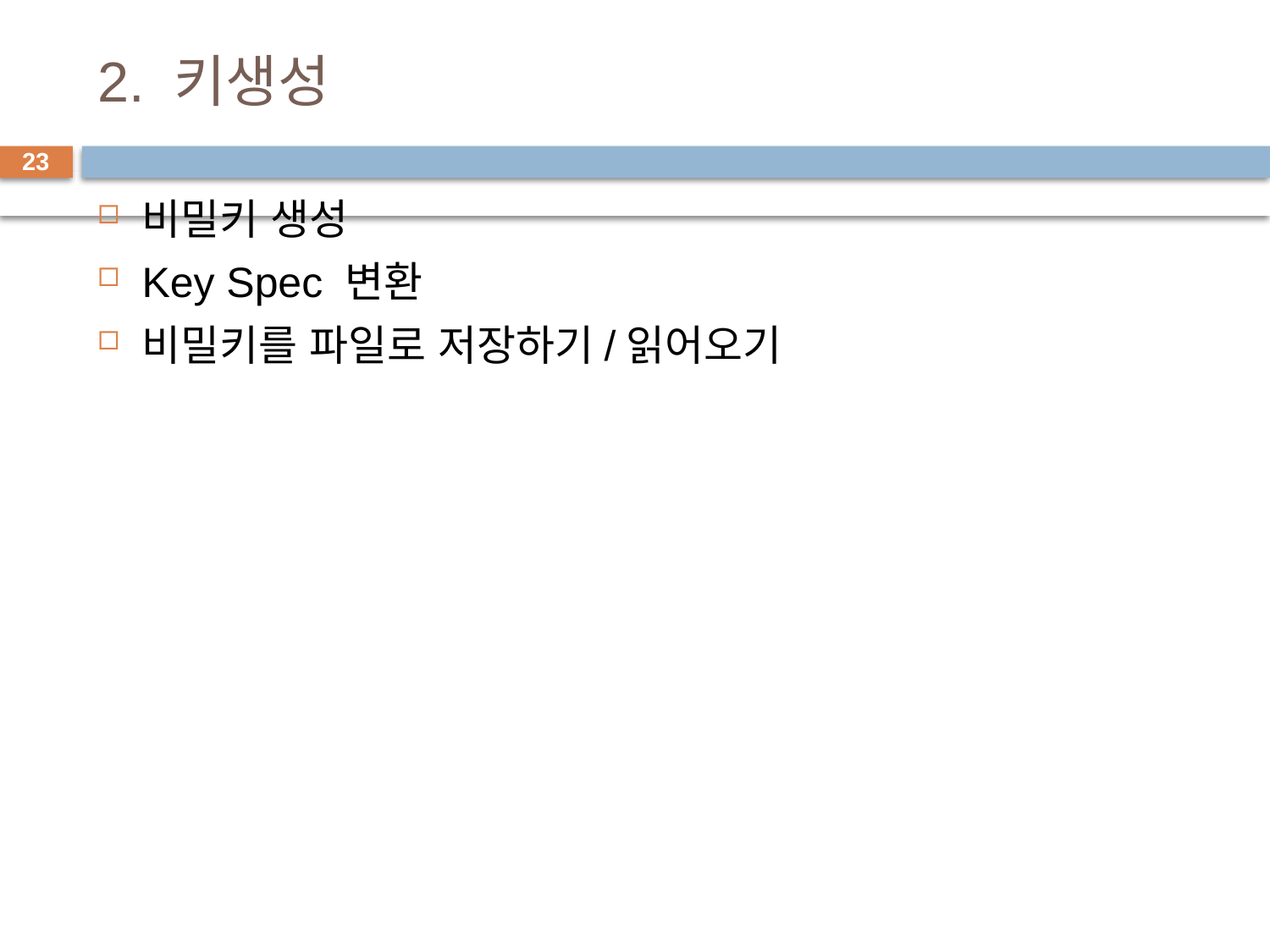

# 2. 키생성
23
비밀키 생성
Key Spec 변환
비밀키를 파일로 저장하기/읽어오기